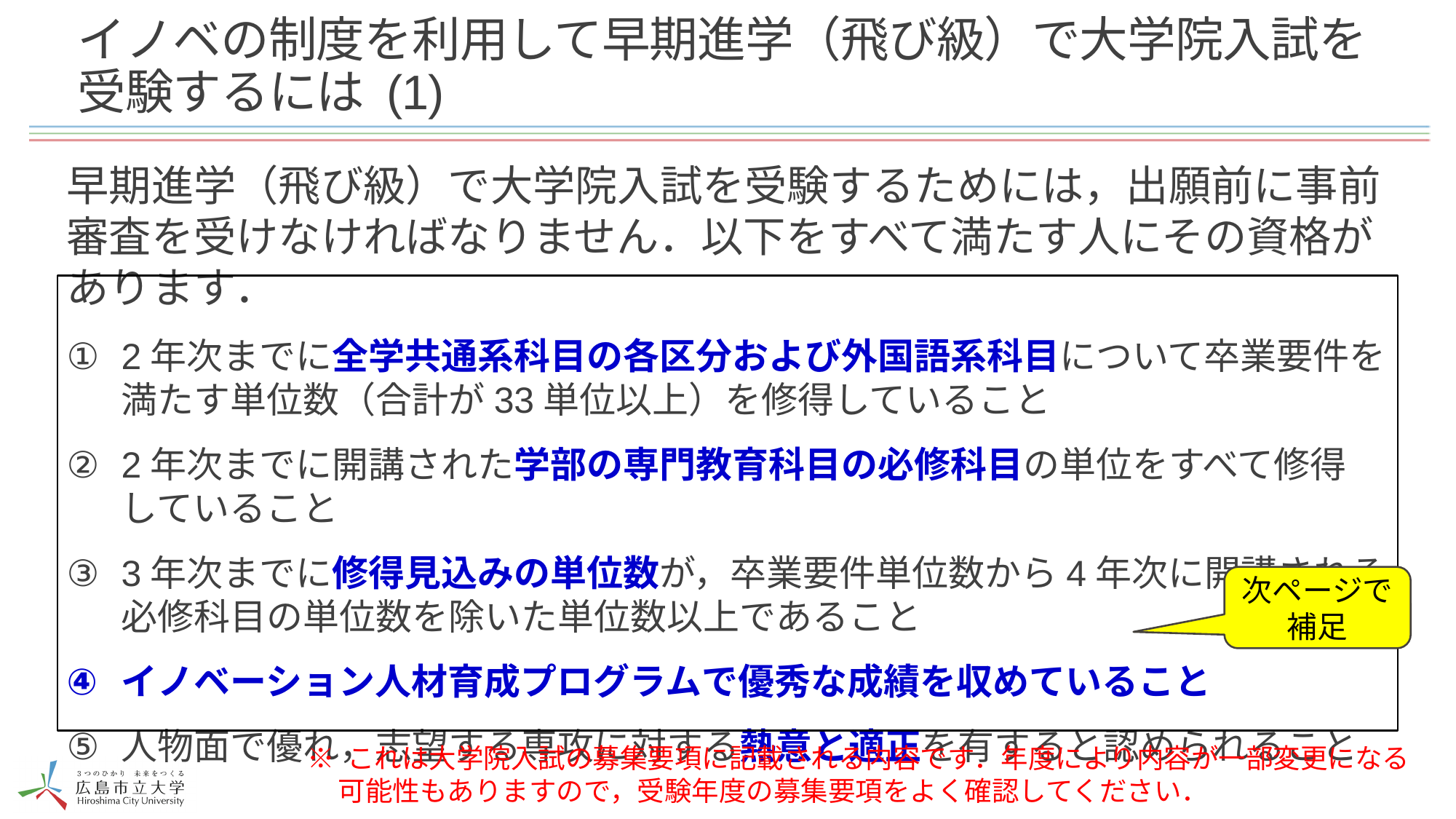

# イノベの制度を利用して早期進学（飛び級）で大学院入試を 受験するには (1)
早期進学（飛び級）で大学院入試を受験するためには，出願前に事前審査を受けなければなりません．以下をすべて満たす人にその資格があります．
2年次までに全学共通系科目の各区分および外国語系科目について卒業要件を
満たす単位数（合計が33単位以上）を修得していること
2年次までに開講された学部の専門教育科目の必修科目の単位をすべて修得
していること
3年次までに修得見込みの単位数が，卒業要件単位数から4年次に開講される
必修科目の単位数を除いた単位数以上であること
イノベーション人材育成プログラムで優秀な成績を収めていること
人物面で優れ，志望する専攻に対する熱意と適正を有すると認められること

次ページで
補足
※ これは大学院入試の募集要項に記載される内容です．年度により内容が一部変更になる
     可能性もありますので，受験年度の募集要項をよく確認してください．